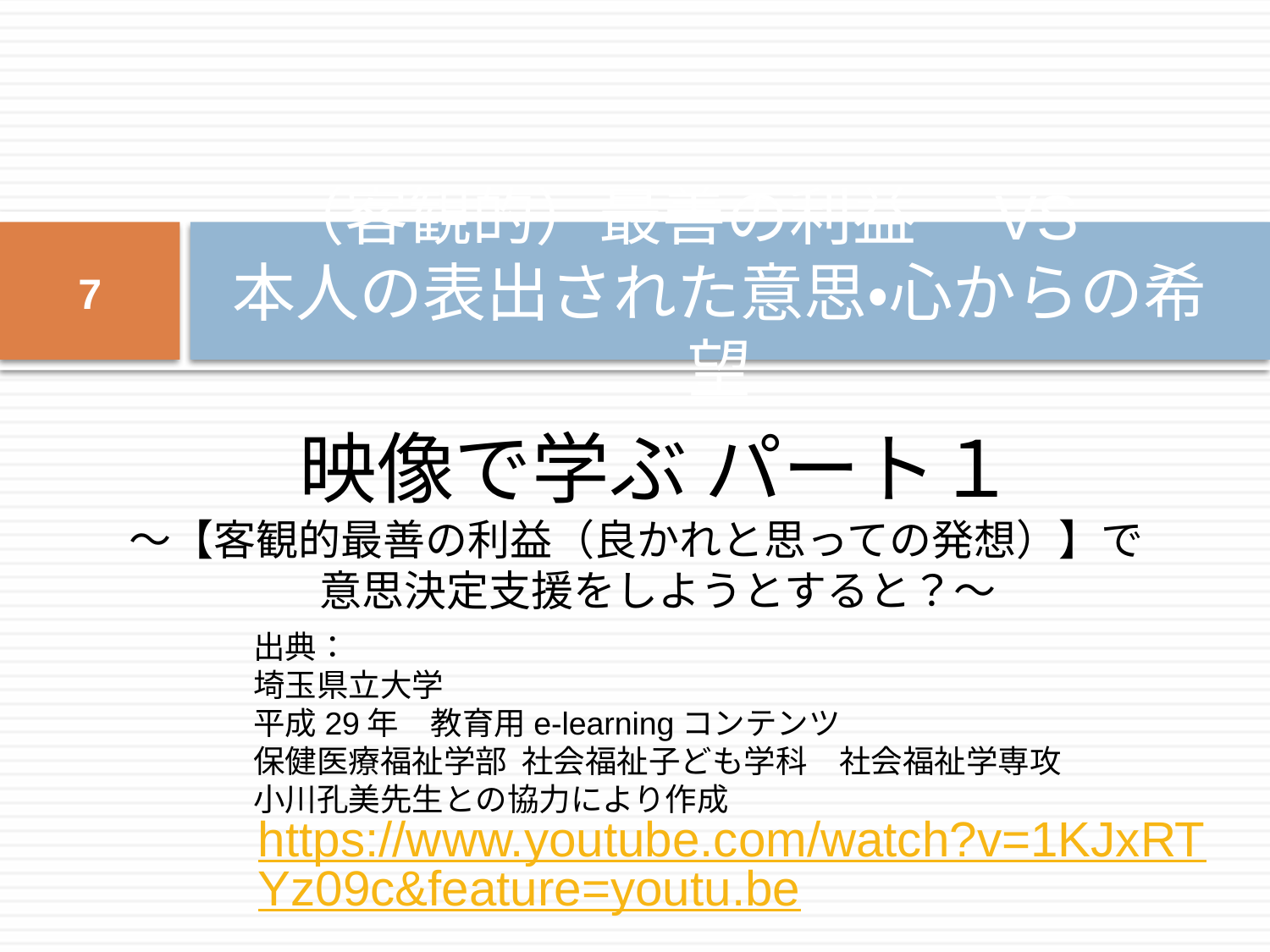

# （客観的）最善の利益　VS　 本人の表出された意思・心からの希望
7
映像で学ぶ パート１
～【客観的最善の利益（良かれと思っての発想）】で
意思決定支援をしようとすると？～
出典：
埼玉県立大学
平成29年　教育用e-learningコンテンツ
保健医療福祉学部  社会福祉子ども学科　社会福祉学専攻
小川孔美先生との協力により作成
https://www.youtube.com/watch?v=1KJxRTYz09c&feature=youtu.be